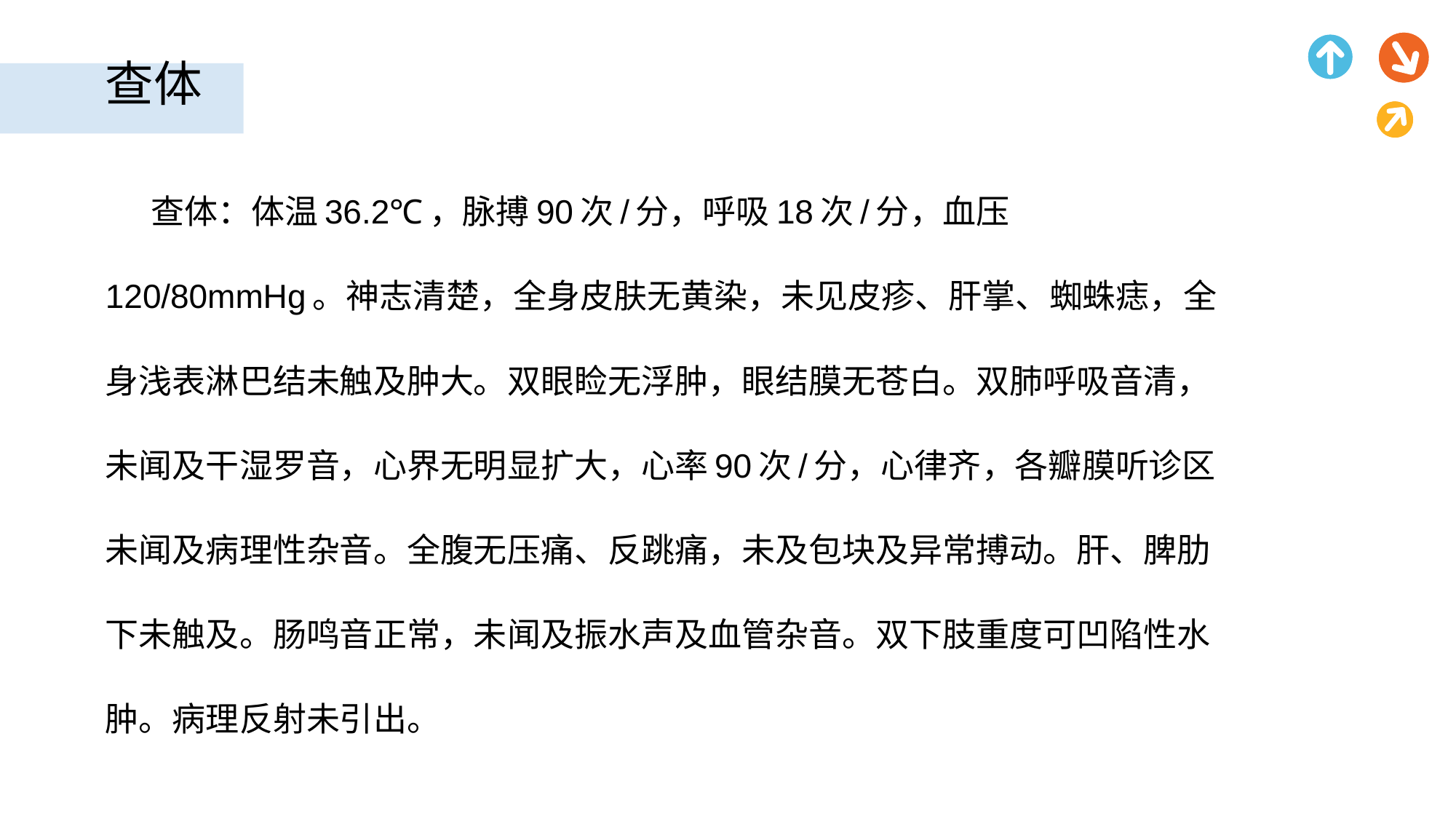

# 查体
      查体：体温36.2℃，脉搏90次/分，呼吸18次/分，血压120/80mmHg。神志清楚，全身皮肤无黄染，未见皮疹、肝掌、蜘蛛痣，全身浅表淋巴结未触及肿大。双眼睑无浮肿，眼结膜无苍白。双肺呼吸音清，未闻及干湿罗音，心界无明显扩大，心率90次/分，心律齐，各瓣膜听诊区未闻及病理性杂音。全腹无压痛、反跳痛，未及包块及异常搏动。肝、脾肋下未触及。肠鸣音正常，未闻及振水声及血管杂音。双下肢重度可凹陷性水肿。病理反射未引出。